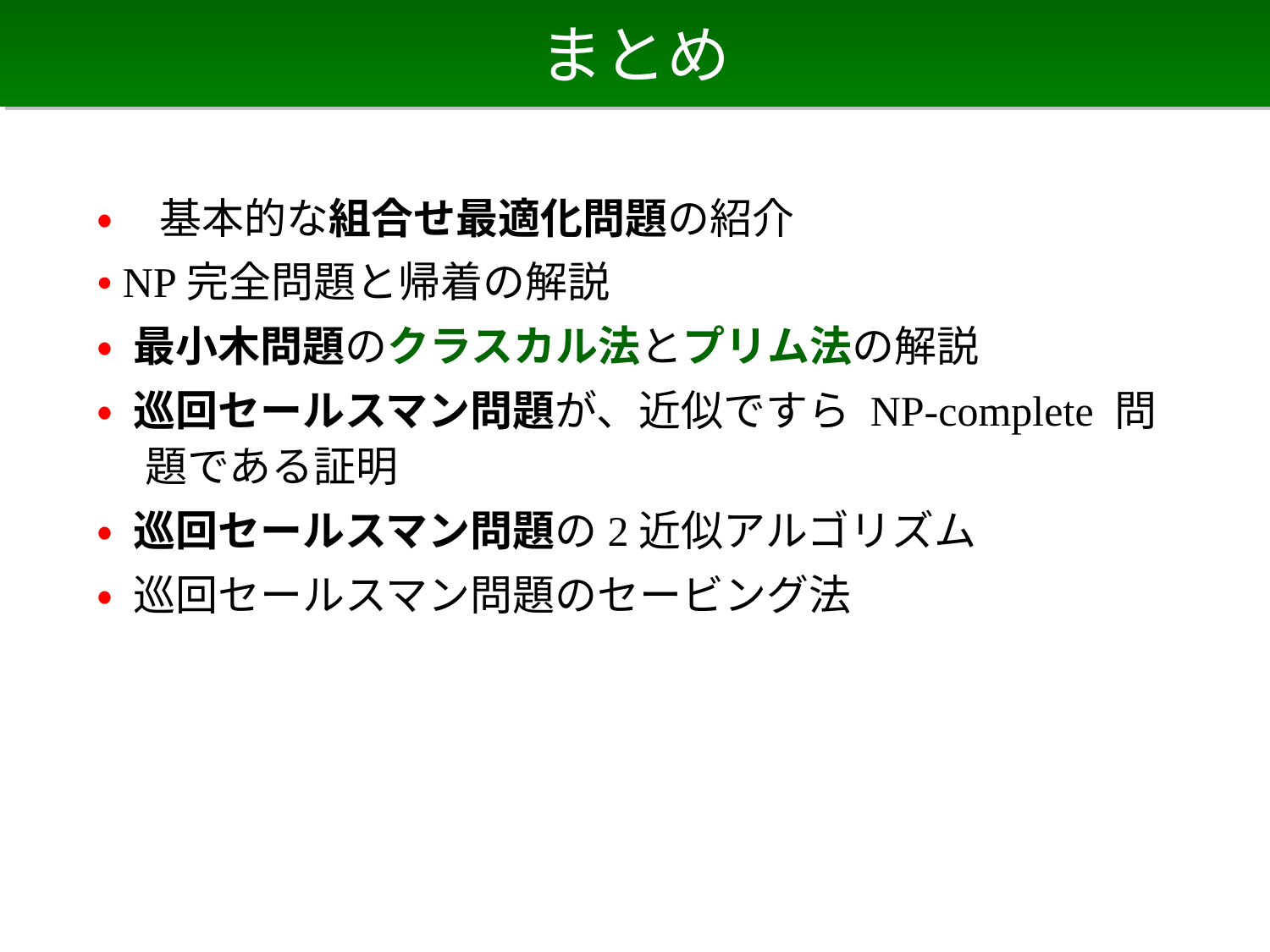

# まとめ
• 基本的な組合せ最適化問題の紹介
• NP完全問題と帰着の解説
• 最小木問題のクラスカル法とプリム法の解説
• 巡回セールスマン問題が、近似ですら NP-complete 問題である証明
• 巡回セールスマン問題の2近似アルゴリズム
• 巡回セールスマン問題のセービング法